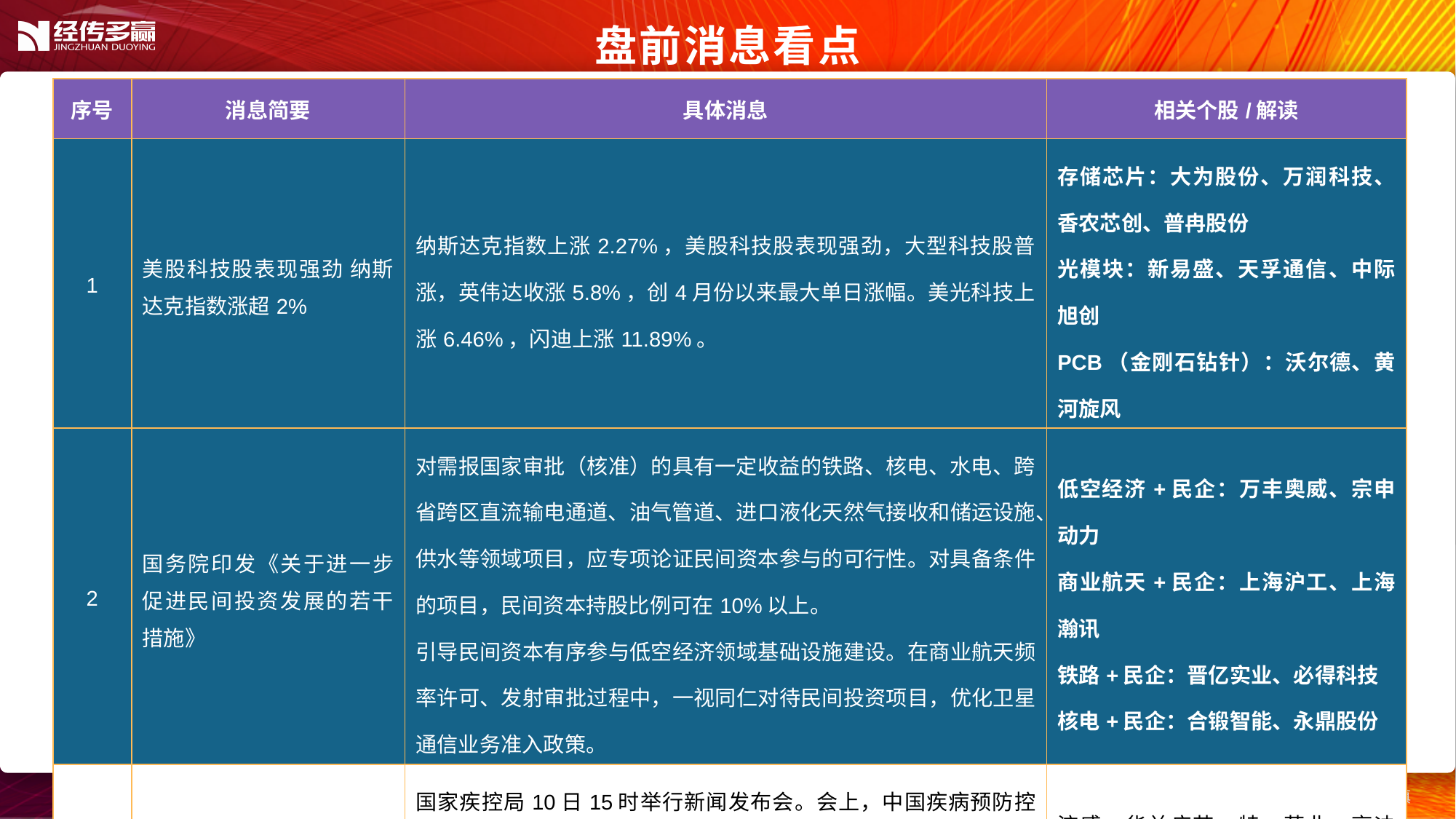

盘前消息看点
| 序号 | 消息简要 | 具体消息 | 相关个股/解读 |
| --- | --- | --- | --- |
| 1 | 美股科技股表现强劲 纳斯达克指数涨超2% | 纳斯达克指数上涨2.27%，美股科技股表现强劲，大型科技股普涨，英伟达收涨5.8%，创4月份以来最大单日涨幅。美光科技上涨6.46%，闪迪上涨11.89%。 | 存储芯片：大为股份、万润科技、香农芯创、普冉股份 光模块：新易盛、天孚通信、中际旭创 PCB（金刚石钻针）：沃尔德、黄河旋风 |
| 2 | 国务院印发《关于进一步促进民间投资发展的若干措施》 | 对需报国家审批（核准）的具有一定收益的铁路、核电、水电、跨省跨区直流输电通道、油气管道、进口液化天然气接收和储运设施、供水等领域项目，应专项论证民间资本参与的可行性。对具备条件的项目，民间资本持股比例可在10%以上。 引导民间资本有序参与低空经济领域基础设施建设。在商业航天频率许可、发射审批过程中，一视同仁对待民间投资项目，优化卫星通信业务准入政策。 | 低空经济+民企：万丰奥威、宗申动力 商业航天+民企：上海沪工、上海瀚讯 铁路+民企：晋亿实业、必得科技 核电+民企：合锻智能、永鼎股份 |
| 3 | 全国整体进入流感流行季 | 国家疾控局10日15时举行新闻发布会。会上，中国疾病预防控制中心病毒病所研究员王大燕介绍，当前，全国整体进入流感流行季，流感活动水平明显上升，并整体呈现南方高于北方态势。 | 流感：华兰疫苗、特一药业、亨迪药业、金石亚药 |
| 4 |  |  |  |
| 5 |  |  |  |